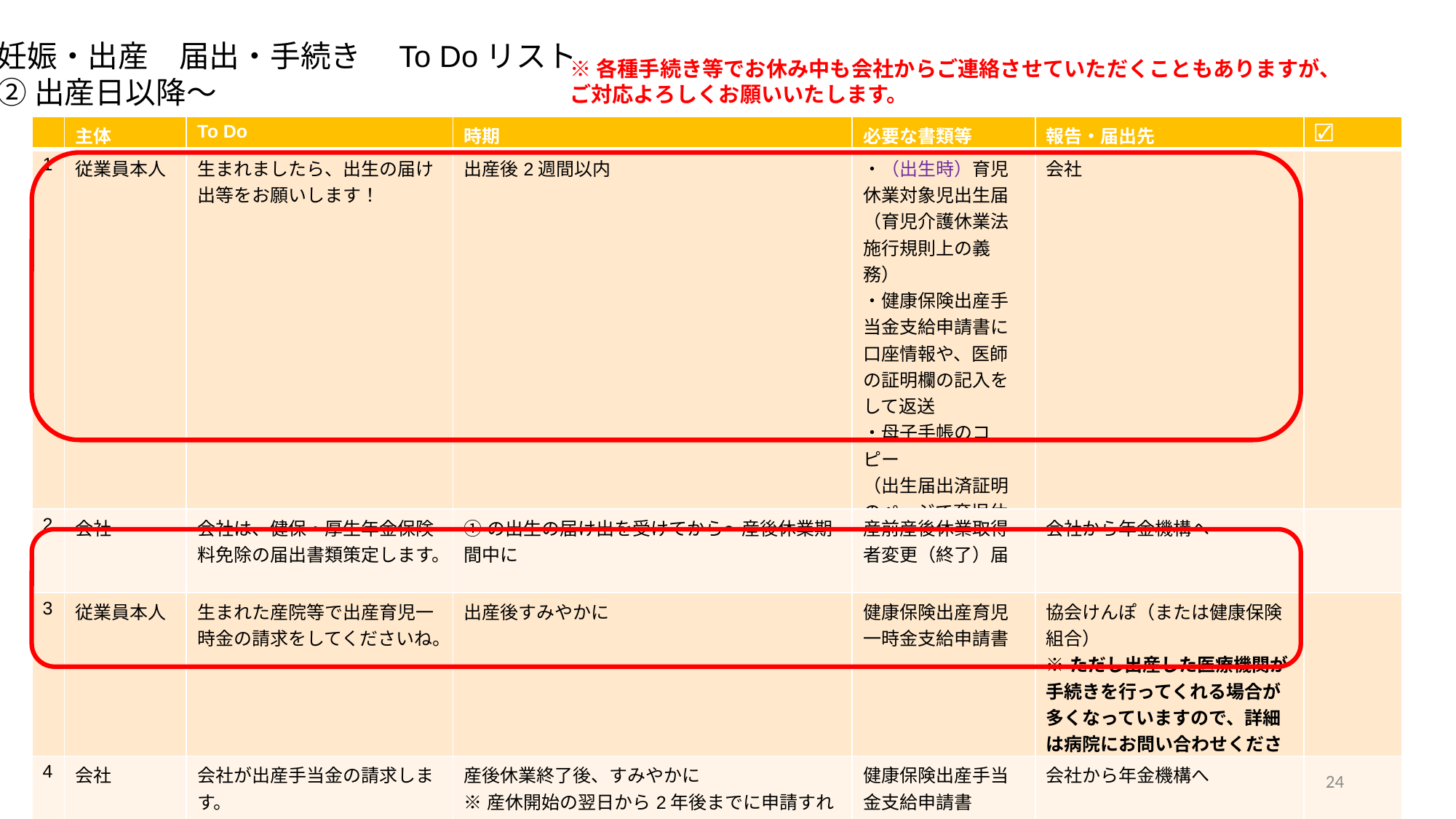

妊娠・出産　届出・手続き　To Doリスト
②出産日以降～
※各種手続き等でお休み中も会社からご連絡させていただくこともありますが、
ご対応よろしくお願いいたします。
|  | 主体 | To Do | 時期 | 必要な書類等 | 報告・届出先 | ☑ |
| --- | --- | --- | --- | --- | --- | --- |
| 1 | 従業員本人 | 生まれましたら、出生の届け出等をお願いします！ | 出産後2週間以内 | ・（出生時）育児休業対象児出生届（育児介護休業法施行規則上の義務） ・健康保険出産手当金支給申請書に口座情報や、医師の証明欄の記入をして返送 ・母子手帳のコピー （出生届出済証明のページで育児休業取得者名が記入されたもの） | 会社 |  |
| 2 | 会社 | 会社は、健保・厚生年金保険料免除の届出書類策定します。 | ①の出生の届け出を受けてから～産後休業期間中に | 産前産後休業取得者変更（終了）届 | 会社から年金機構へ |  |
| 3 | 従業員本人 | 生まれた産院等で出産育児一時金の請求をしてくださいね。 | 出産後すみやかに | 健康保険出産育児一時金支給申請書 | 協会けんぽ（または健康保険組合） ※ただし出産した医療機関が手続きを行ってくれる場合が多くなっていますので、詳細は病院にお問い合わせください。 |  |
| 4 | 会社 | 会社が出産手当金の請求します。 | 産後休業終了後、すみやかに ※産休開始の翌日から2年後までに申請すれば全額支給されるため、厳格な期限はありませんが、産後休業が終わってからできる限り早く手続きを行います。 | 健康保険出産手当金支給申請書 | 会社から年金機構へ |  |

24